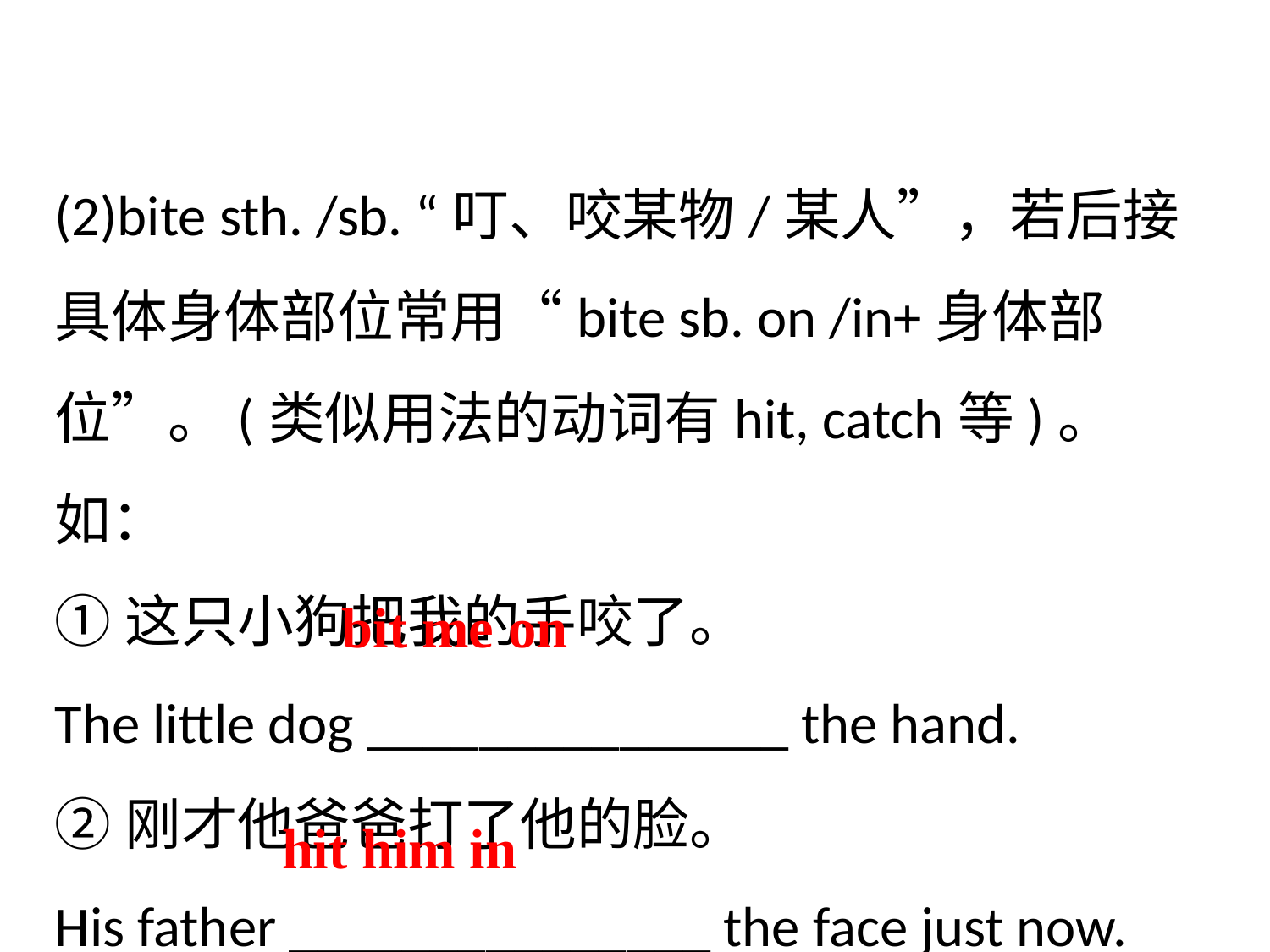

(2)bite sth. /sb. “叮、咬某物/某人”，若后接具体身体部位常用“bite sb. on /in+身体部位”。(类似用法的动词有hit, catch等)。如：
①这只小狗把我的手咬了。
The little dog _______________ the hand.
②刚才他爸爸打了他的脸。
His father _______________ the face just now.
bit me on
hit him in